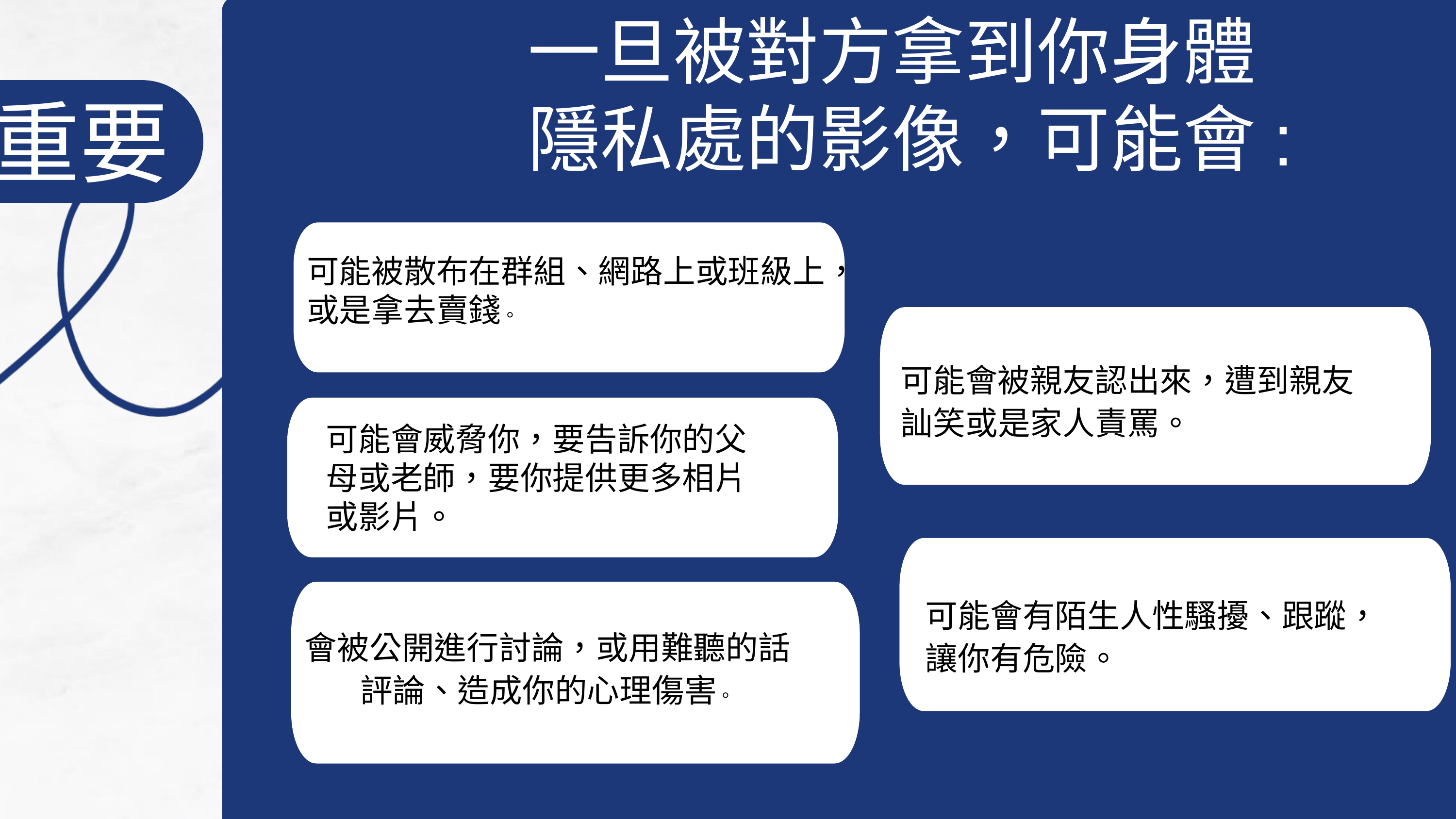

一旦被對方拿到你身體隱私處的影像，可能會:

重要

可能被散布在群組、網路上或班級上，或是拿去賣錢。
01

06
可能會被親友認出來，遭到親友訕笑或是家人責罵。
02

可能會威脅你，要告訴你的父母或老師，要你提供更多相片或影片。
03

可能會有陌生人性騷擾、跟蹤，讓你有危險。
會被公開進行討論，或用難聽的話評論、造成你的心理傷害。